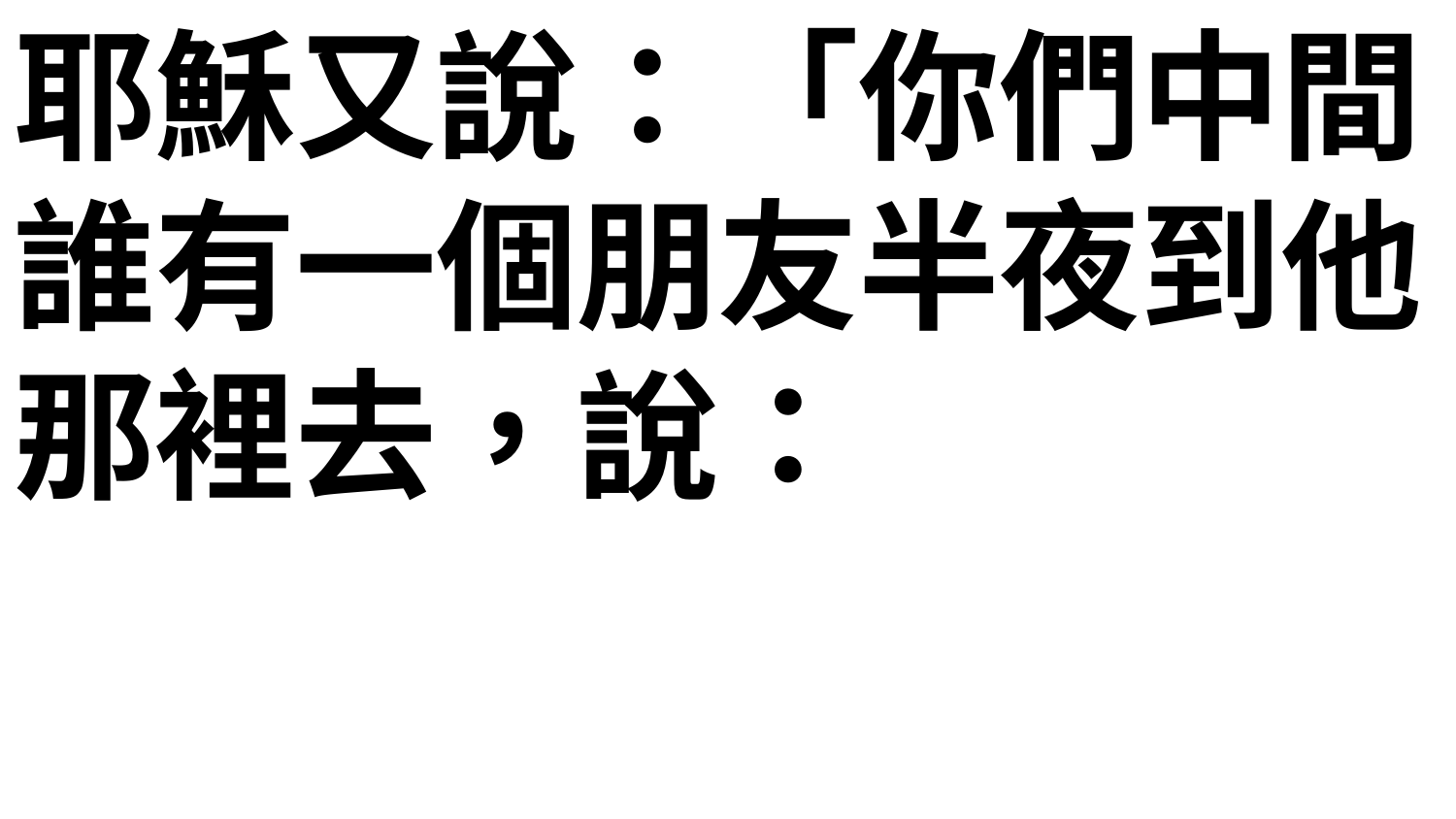

耶穌又說：「你們中間誰有一個朋友半夜到他那裡去，說：

『朋友，請借給我三個餅， 因為我有一個朋友行路，來到我這裡，我沒有什麼給他擺上。』 那人在裡面回答說：『不要攪擾我，門已經關閉，孩子們也同我在床上了，我不能起來給你。』 我告訴你們：雖不因他是朋友起來給他，但因他情詞迫切地直求，就必起來照他所需用的給他。 我又告訴你們：你們祈求，就給你們；尋找，就尋見；叩門，就給你們開門。 因為凡祈求的，就得著；尋找的，就尋見；叩門的，就給他開門。